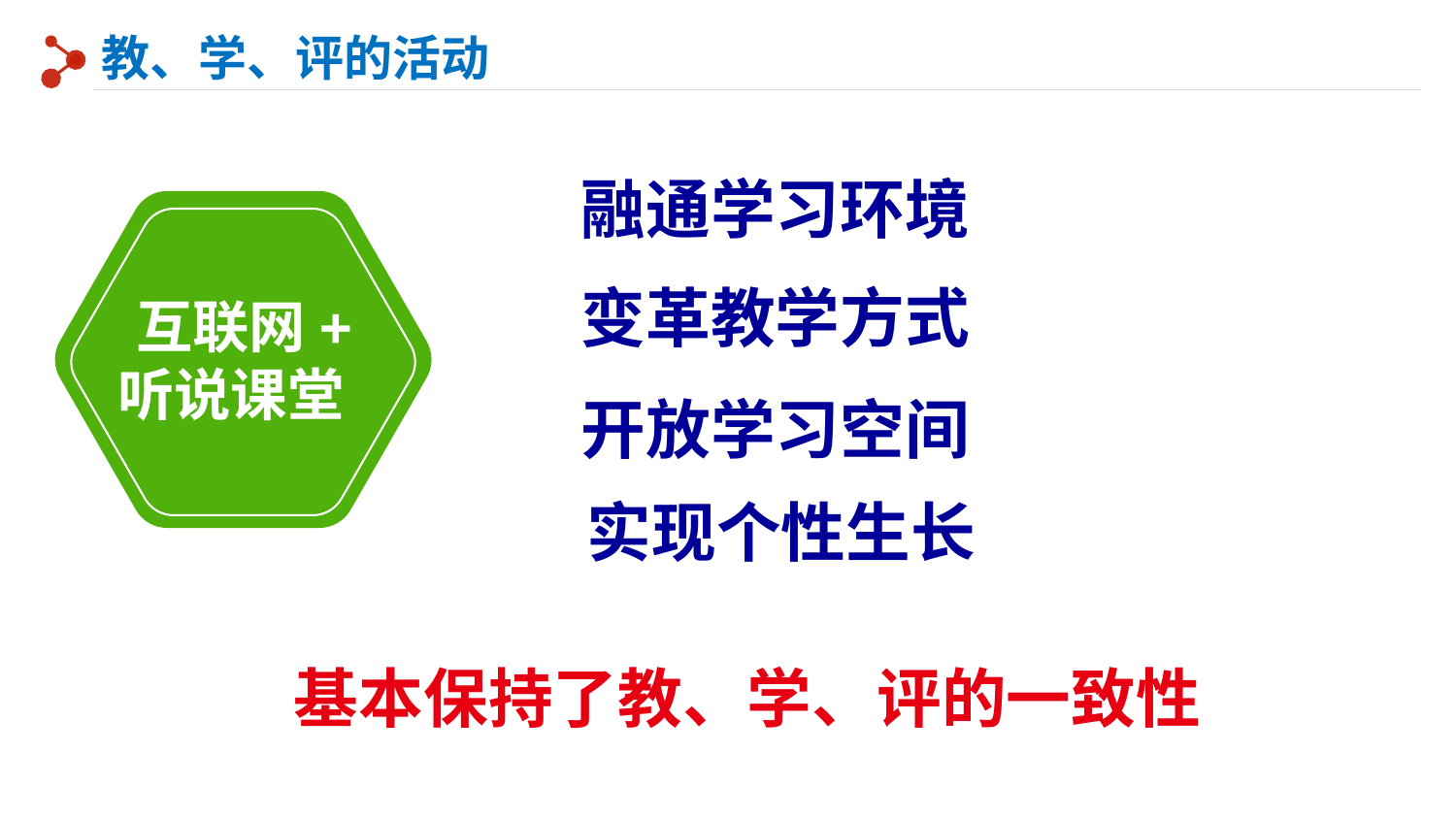

教、学、评的活动
融通学习环境
变革教学方式
开放学习空间
实现个性生长

添加标题

 互联网+
听说课堂
基本保持了教、学、评的一致性